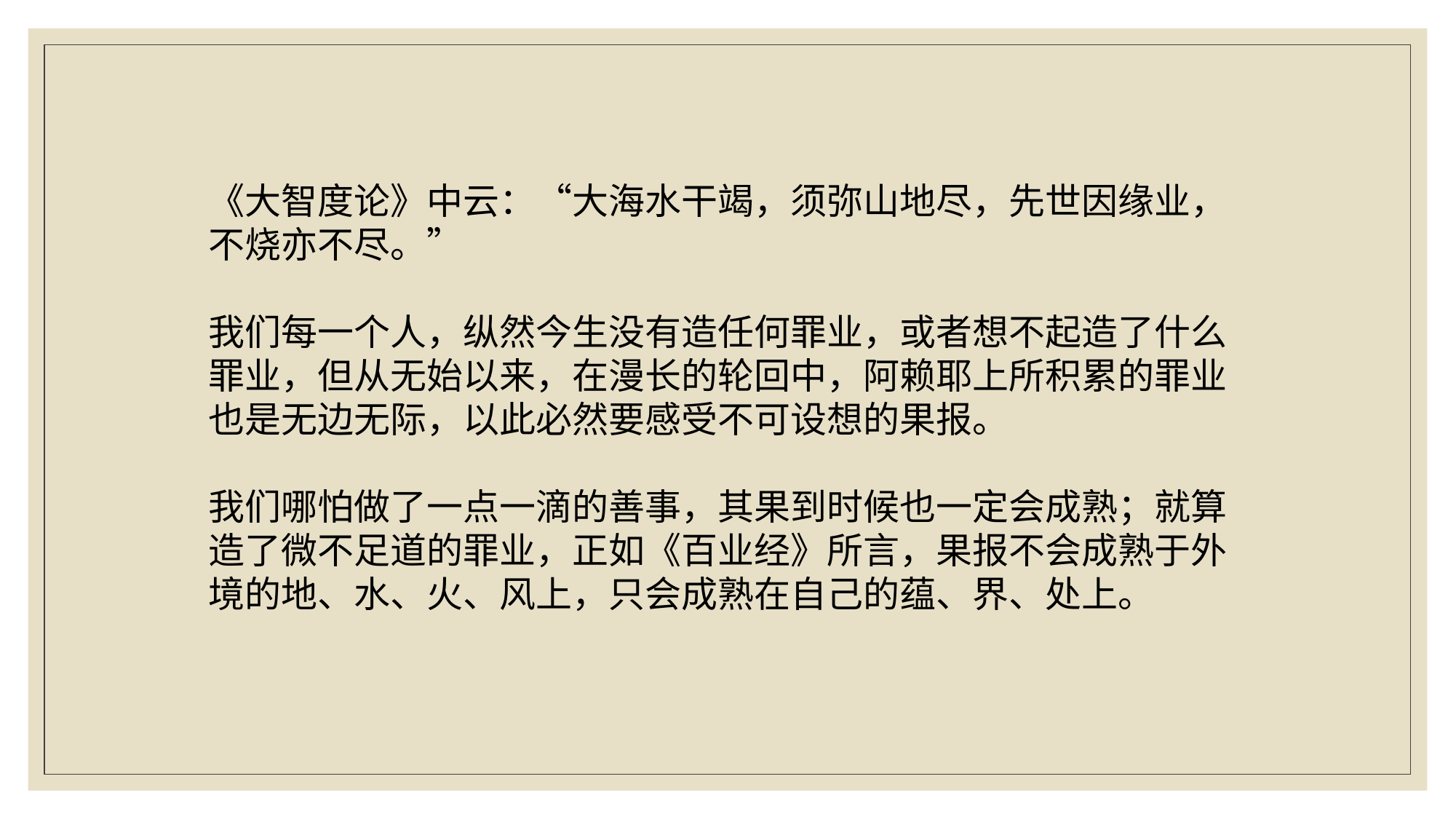

《大智度论》中云：“大海水干竭，须弥山地尽，先世因缘业，不烧亦不尽。”

我们每一个人，纵然今生没有造任何罪业，或者想不起造了什么罪业，但从无始以来，在漫长的轮回中，阿赖耶上所积累的罪业也是无边无际，以此必然要感受不可设想的果报。

我们哪怕做了一点一滴的善事，其果到时候也一定会成熟；就算造了微不足道的罪业，正如《百业经》所言，果报不会成熟于外境的地、水、火、风上，只会成熟在自己的蕴、界、处上。